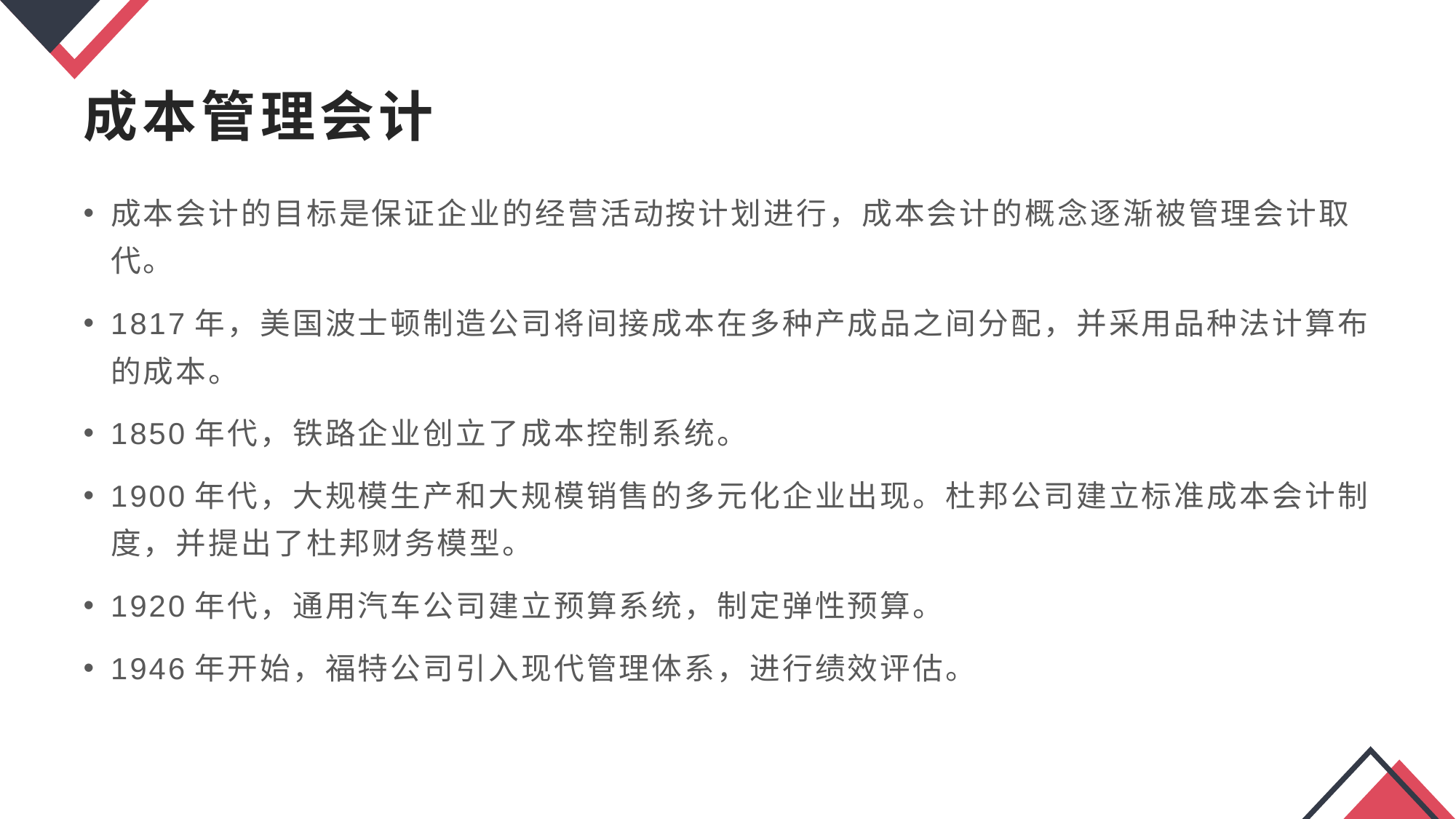

成本管理会计
成本会计的目标是保证企业的经营活动按计划进行，成本会计的概念逐渐被管理会计取代。
1817年，美国波士顿制造公司将间接成本在多种产成品之间分配，并采用品种法计算布的成本。
1850年代，铁路企业创立了成本控制系统。
1900年代，大规模生产和大规模销售的多元化企业出现。杜邦公司建立标准成本会计制度，并提出了杜邦财务模型。
1920年代，通用汽车公司建立预算系统，制定弹性预算。
1946年开始，福特公司引入现代管理体系，进行绩效评估。